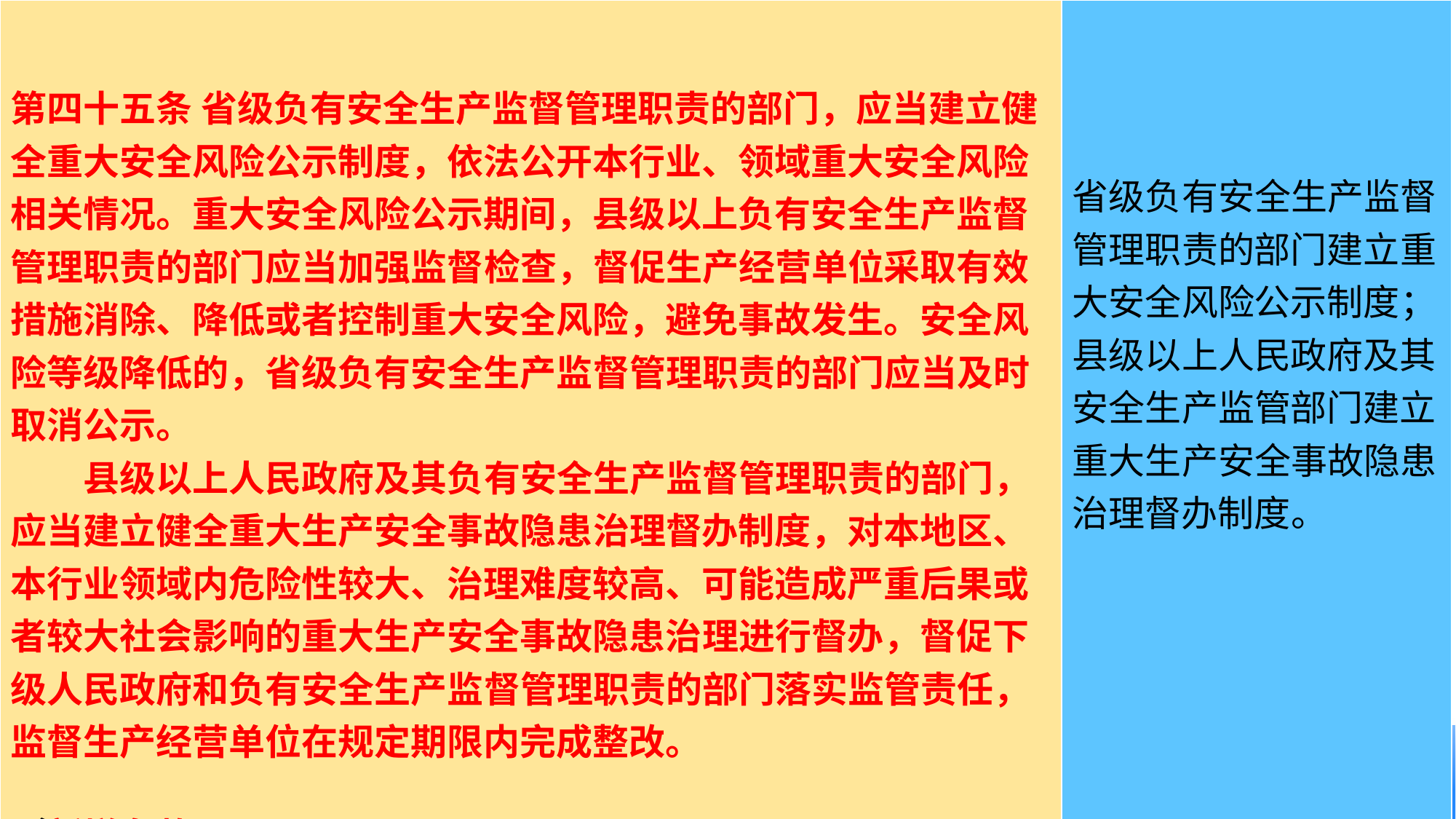

| 第四十五条 省级负有安全生产监督管理职责的部门，应当建立健全重大安全风险公示制度，依法公开本行业、领域重大安全风险相关情况。重大安全风险公示期间，县级以上负有安全生产监督管理职责的部门应当加强监督检查，督促生产经营单位采取有效措施消除、降低或者控制重大安全风险，避免事故发生。安全风险等级降低的，省级负有安全生产监督管理职责的部门应当及时取消公示。 　　县级以上人民政府及其负有安全生产监督管理职责的部门，应当建立健全重大生产安全事故隐患治理督办制度，对本地区、本行业领域内危险性较大、治理难度较高、可能造成严重后果或者较大社会影响的重大生产安全事故隐患治理进行督办，督促下级人民政府和负有安全生产监督管理职责的部门落实监管责任，监督生产经营单位在规定期限内完成整改。 （新增条款) | 省级负有安全生产监督管理职责的部门建立重大安全风险公示制度；县级以上人民政府及其安全生产监管部门建立重大生产安全事故隐患治理督办制度。 |
| --- | --- |
#